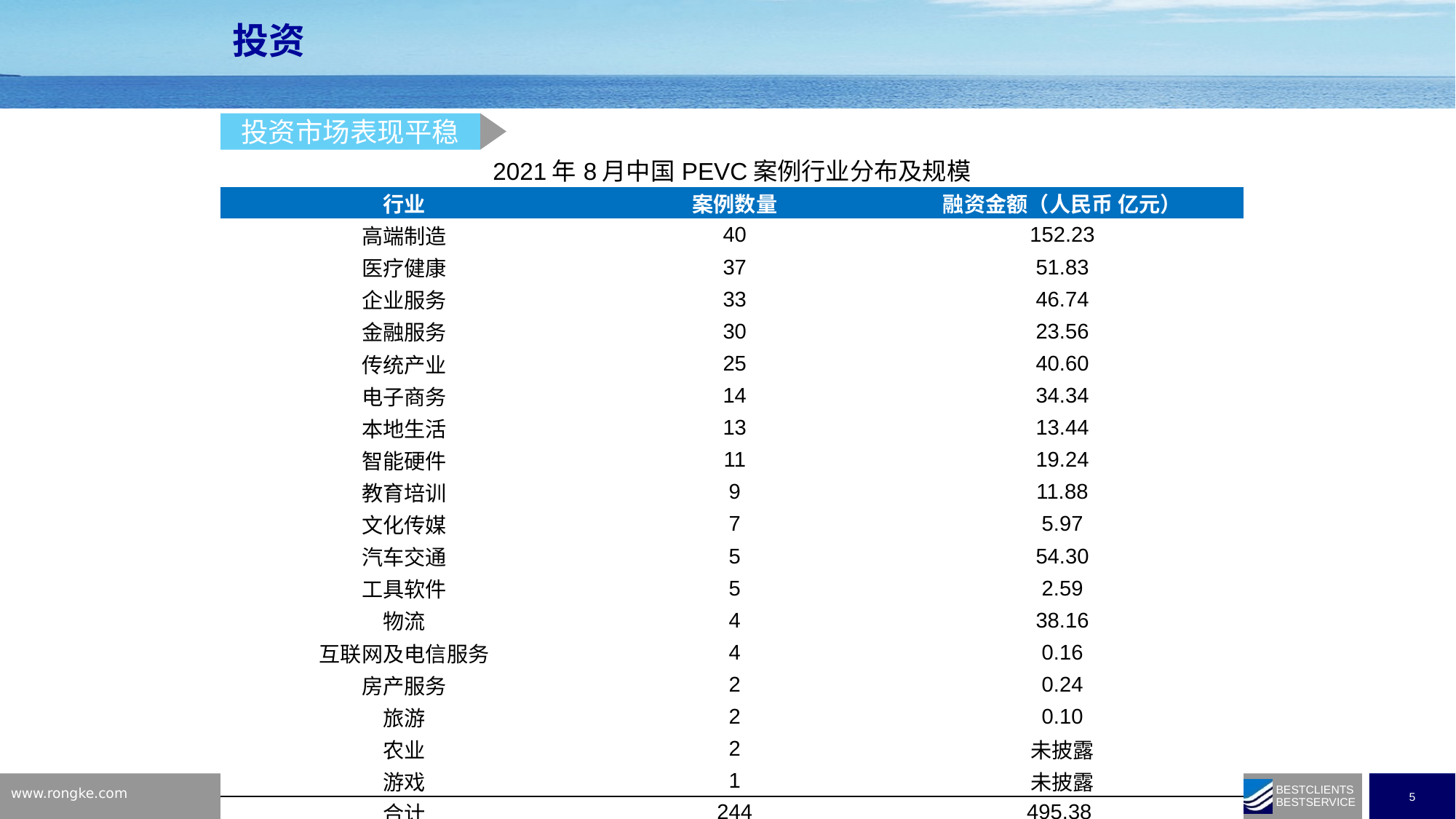

投资
投资市场表现平稳

| 2021年8月中国PEVC案例行业分布及规模 |  |  |
| --- | --- | --- |
| 行业 | 案例数量 | 融资金额（人民币 亿元） |
| 高端制造 | 40 | 152.23 |
| 医疗健康 | 37 | 51.83 |
| 企业服务 | 33 | 46.74 |
| 金融服务 | 30 | 23.56 |
| 传统产业 | 25 | 40.60 |
| 电子商务 | 14 | 34.34 |
| 本地生活 | 13 | 13.44 |
| 智能硬件 | 11 | 19.24 |
| 教育培训 | 9 | 11.88 |
| 文化传媒 | 7 | 5.97 |
| 汽车交通 | 5 | 54.30 |
| 工具软件 | 5 | 2.59 |
| 物流 | 4 | 38.16 |
| 互联网及电信服务 | 4 | 0.16 |
| 房产服务 | 2 | 0.24 |
| 旅游 | 2 | 0.10 |
| 农业 | 2 | 未披露 |
| 游戏 | 1 | 未披露 |
| 合计 | 244 | 495.38 |